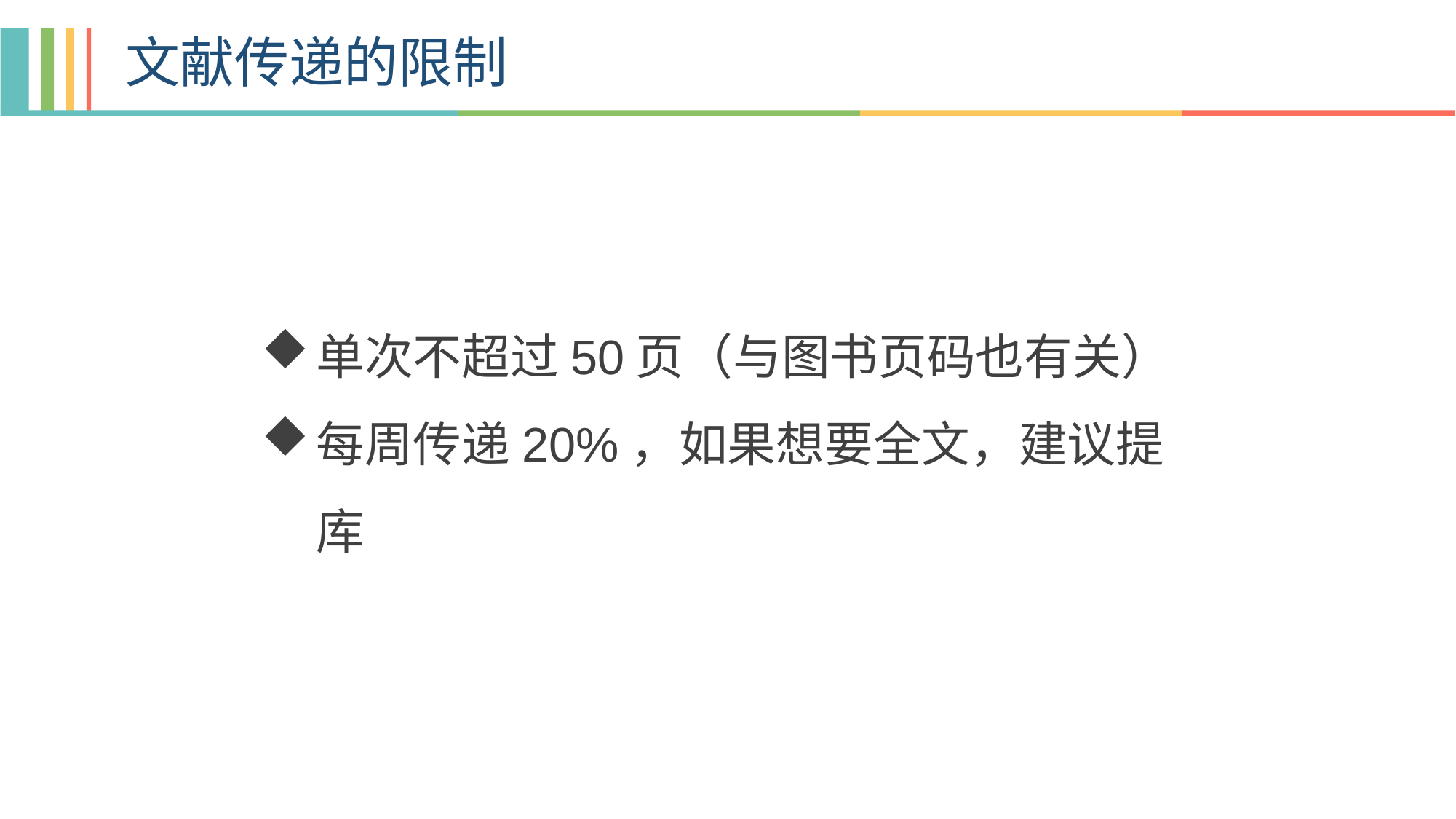

文献传递的限制

单次不超过50页（与图书页码也有关）
每周传递20%，如果想要全文，建议提库